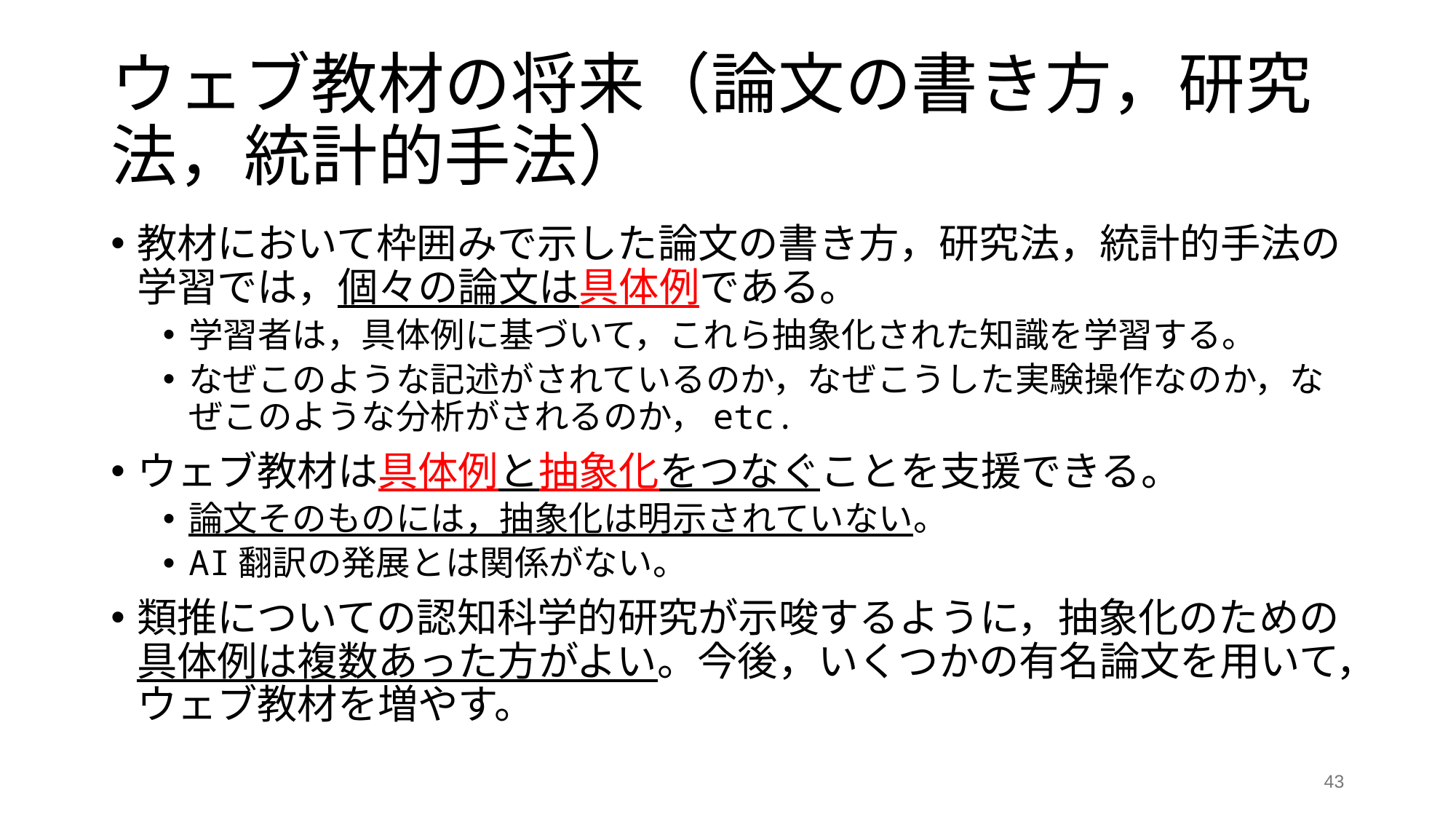

# ウェブ教材の将来（論文の書き方，研究法，統計的手法）
教材において枠囲みで示した論文の書き方，研究法，統計的手法の学習では，個々の論文は具体例である。
学習者は，具体例に基づいて，これら抽象化された知識を学習する。
なぜこのような記述がされているのか，なぜこうした実験操作なのか，なぜこのような分析がされるのか，etc.
ウェブ教材は具体例と抽象化をつなぐことを支援できる。
論文そのものには，抽象化は明示されていない。
AI翻訳の発展とは関係がない。
類推についての認知科学的研究が示唆するように，抽象化のための具体例は複数あった方がよい。今後，いくつかの有名論文を用いて，ウェブ教材を増やす。
43